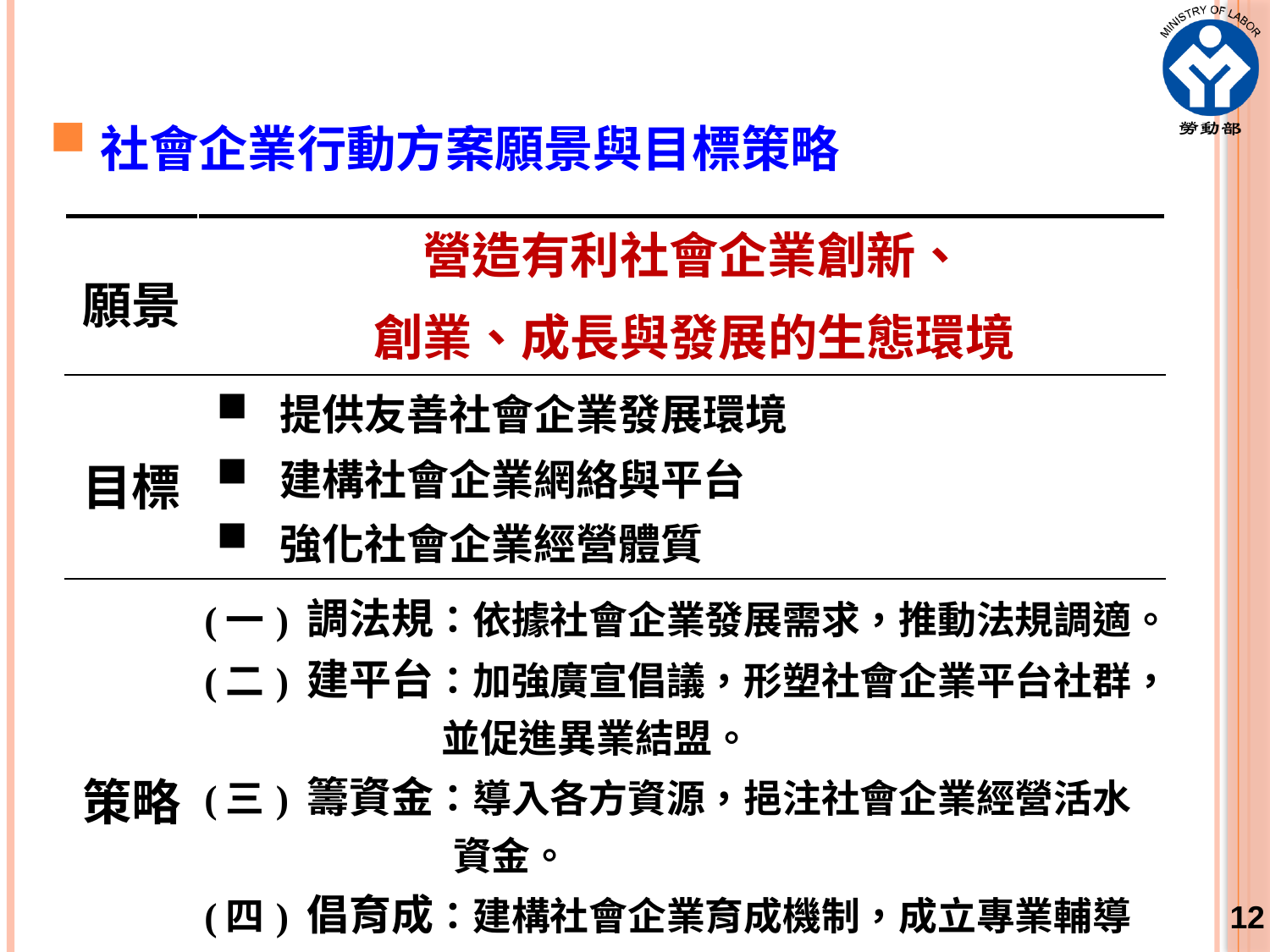

社會企業行動方案願景與目標策略
| 願景 | 營造有利社會企業創新、 創業、成長與發展的生態環境 |
| --- | --- |
| 目標 | 提供友善社會企業發展環境 建構社會企業網絡與平台 強化社會企業經營體質 |
| 策略 | (一) 調法規：依據社會企業發展需求，推動法規調適。 (二) 建平台：加強廣宣倡議，形塑社會企業平台社群，並促進異業結盟。 (三) 籌資金：導入各方資源，挹注社會企業經營活水資金。 (四) 倡育成：建構社會企業育成機制，成立專業輔導團隊。 |
12